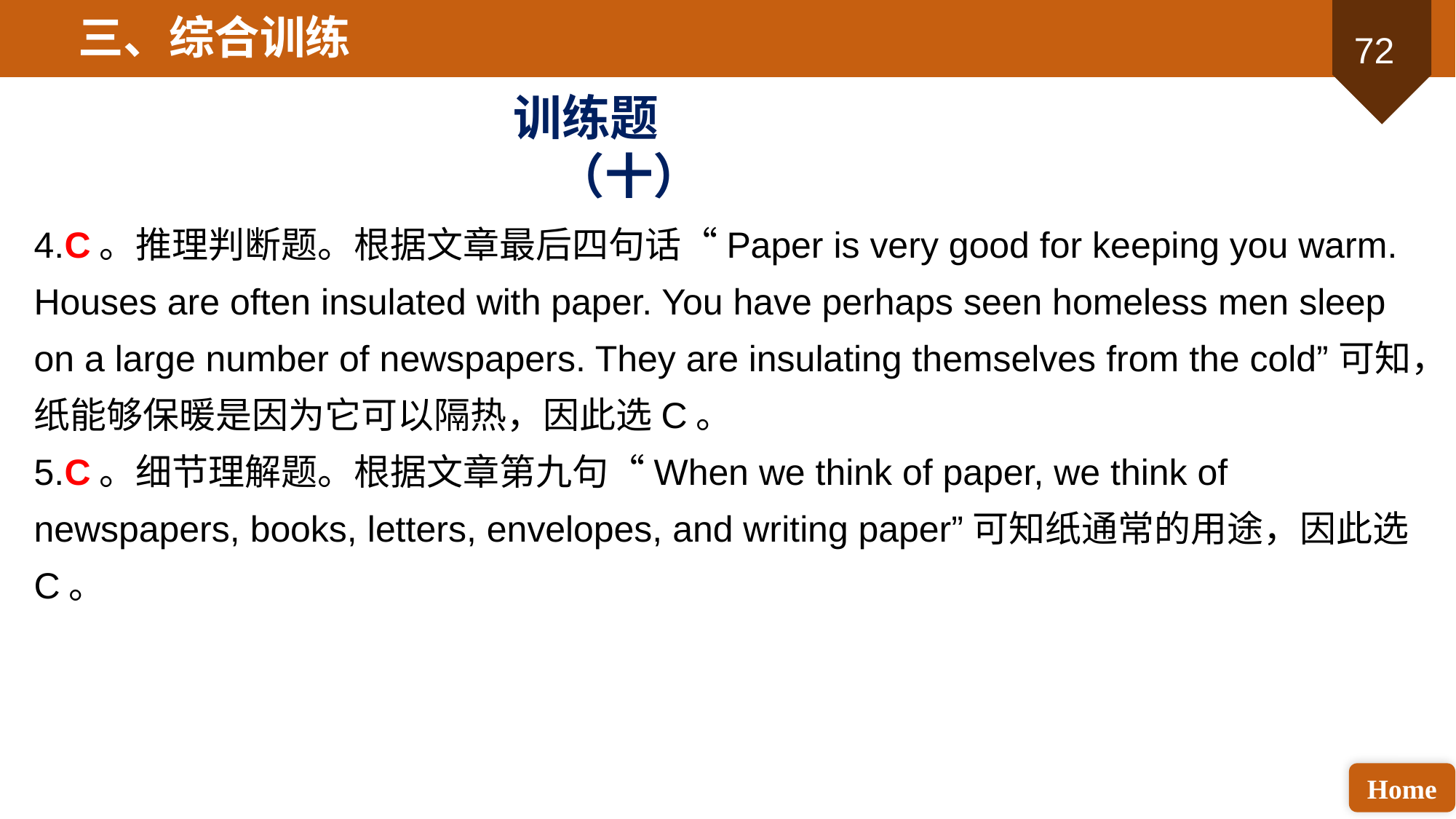

三、综合训练
训练题（十）
4.C。推理判断题。根据文章最后四句话“Paper is very good for keeping you warm. Houses are often insulated with paper. You have perhaps seen homeless men sleep on a large number of newspapers. They are insulating themselves from the cold”可知，纸能够保暖是因为它可以隔热，因此选C。
5.C。细节理解题。根据文章第九句“When we think of paper, we think of newspapers, books, letters, envelopes, and writing paper”可知纸通常的用途，因此选C。